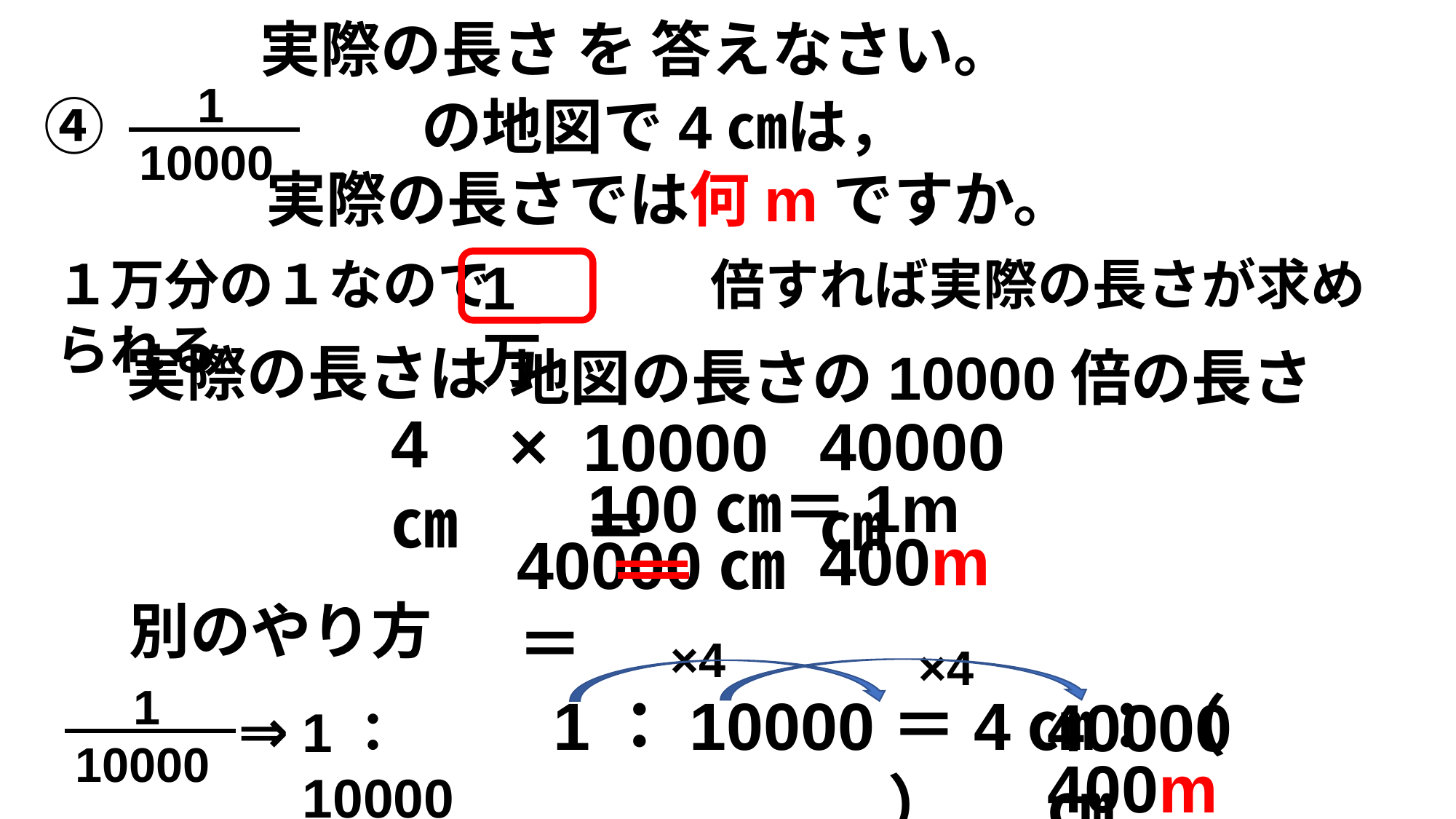

実際の長さ を 答えなさい。
1
10000
④　　　　　の地図で4㎝は，
               実際の長さでは何mですか。
1万
１万分の１なので　　　　倍すれば実際の長さが求められる。

実際の長さは
地図の長さの10000倍の長さ
4㎝
×
40000㎝
10000＝
100㎝＝1m
400m
40000㎝＝
別のやり方
×4
×4

1：10000＝4㎝：（　　　　　　　）
40000㎝
1
10000
⇒
1：10000
400m